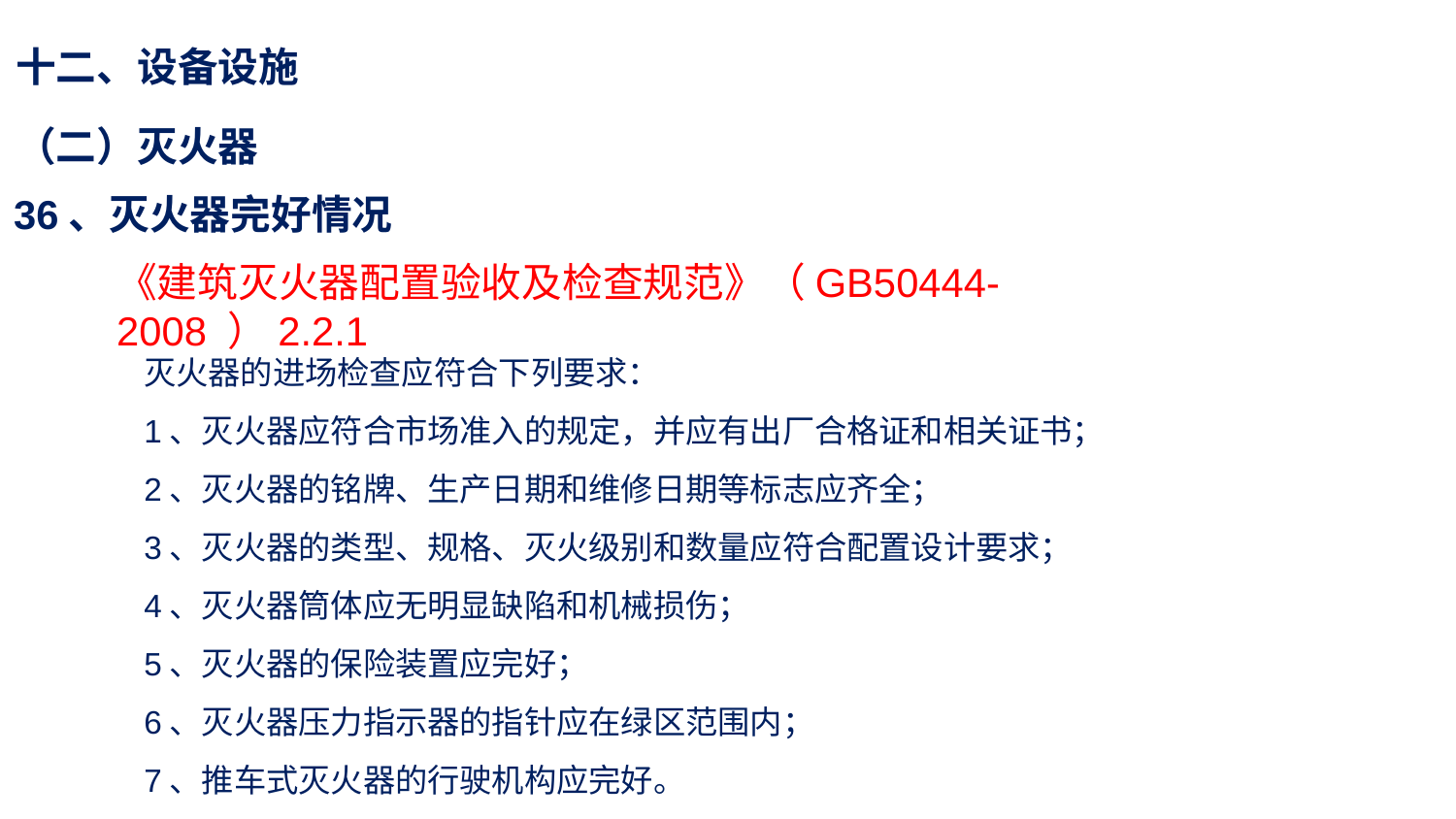

十二、设备设施
（二）灭火器
36、灭火器完好情况
《建筑灭火器配置验收及检查规范》（GB50444-2008 ）2.2.1
灭火器的进场检查应符合下列要求：
1、灭火器应符合市场准入的规定，并应有出厂合格证和相关证书；
2、灭火器的铭牌、生产日期和维修日期等标志应齐全；
3、灭火器的类型、规格、灭火级别和数量应符合配置设计要求；
4、灭火器筒体应无明显缺陷和机械损伤；
5、灭火器的保险装置应完好；
6、灭火器压力指示器的指针应在绿区范围内；
7、推车式灭火器的行驶机构应完好。